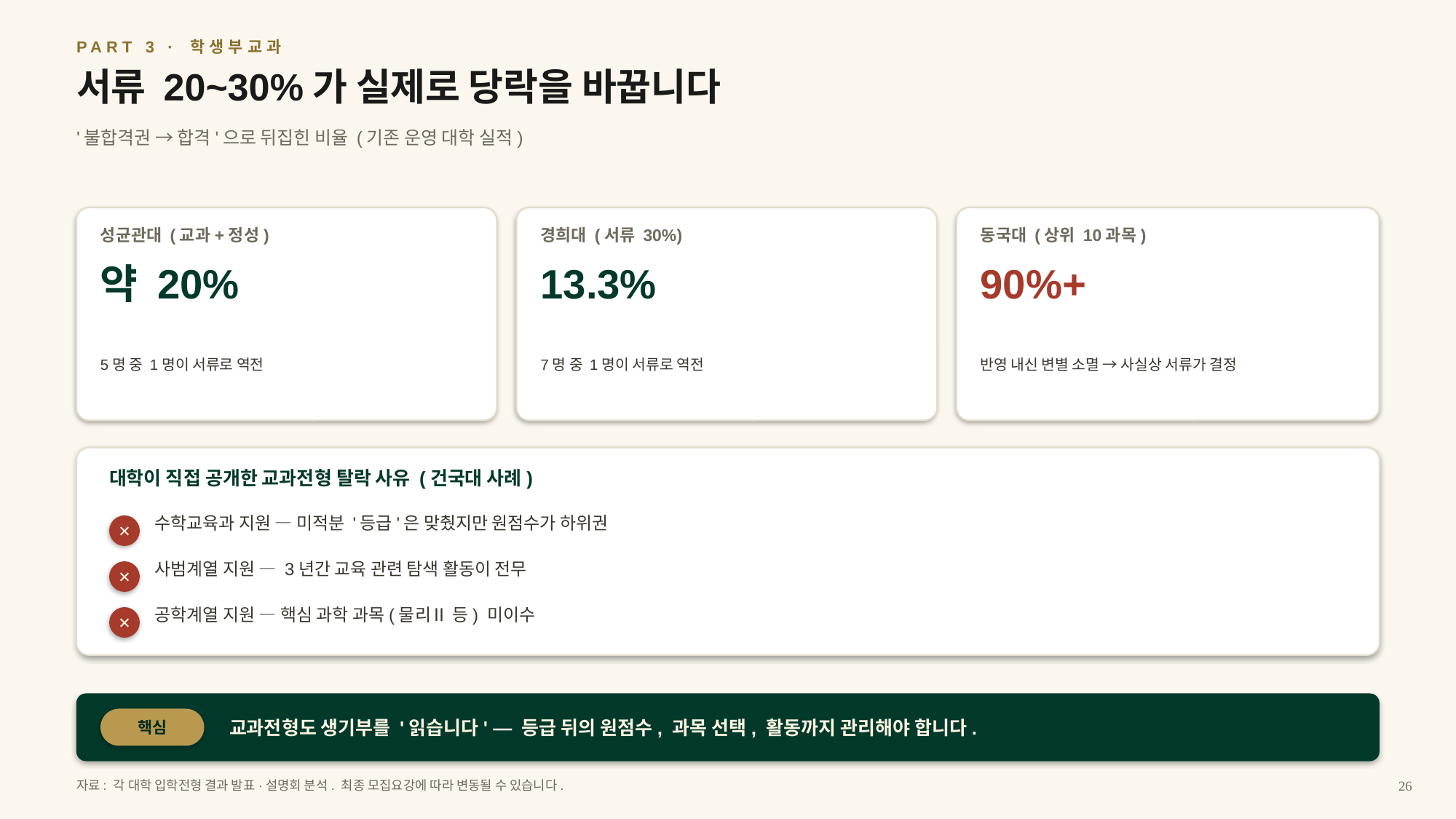

PART 3 · 학생부교과
서류 20~30%가 실제로 당락을 바꿉니다
'불합격권 → 합격'으로 뒤집힌 비율 (기존 운영 대학 실적)

성균관대 (교과+정성)
경희대 (서류 30%)
동국대 (상위 10과목)
약 20%
13.3%
90%+
5명 중 1명이 서류로 역전
7명 중 1명이 서류로 역전
반영 내신 변별 소멸 → 사실상 서류가 결정

대학이 직접 공개한 교과전형 탈락 사유 (건국대 사례)
수학교육과 지원 — 미적분 '등급'은 맞췄지만 원점수가 하위권
✕
사범계열 지원 — 3년간 교육 관련 탐색 활동이 전무
✕
공학계열 지원 — 핵심 과학 과목(물리Ⅱ 등) 미이수
✕

교과전형도 생기부를 '읽습니다' — 등급 뒤의 원점수, 과목 선택, 활동까지 관리해야 합니다.
핵심
자료: 각 대학 입학전형 결과 발표·설명회 분석. 최종 모집요강에 따라 변동될 수 있습니다.
26